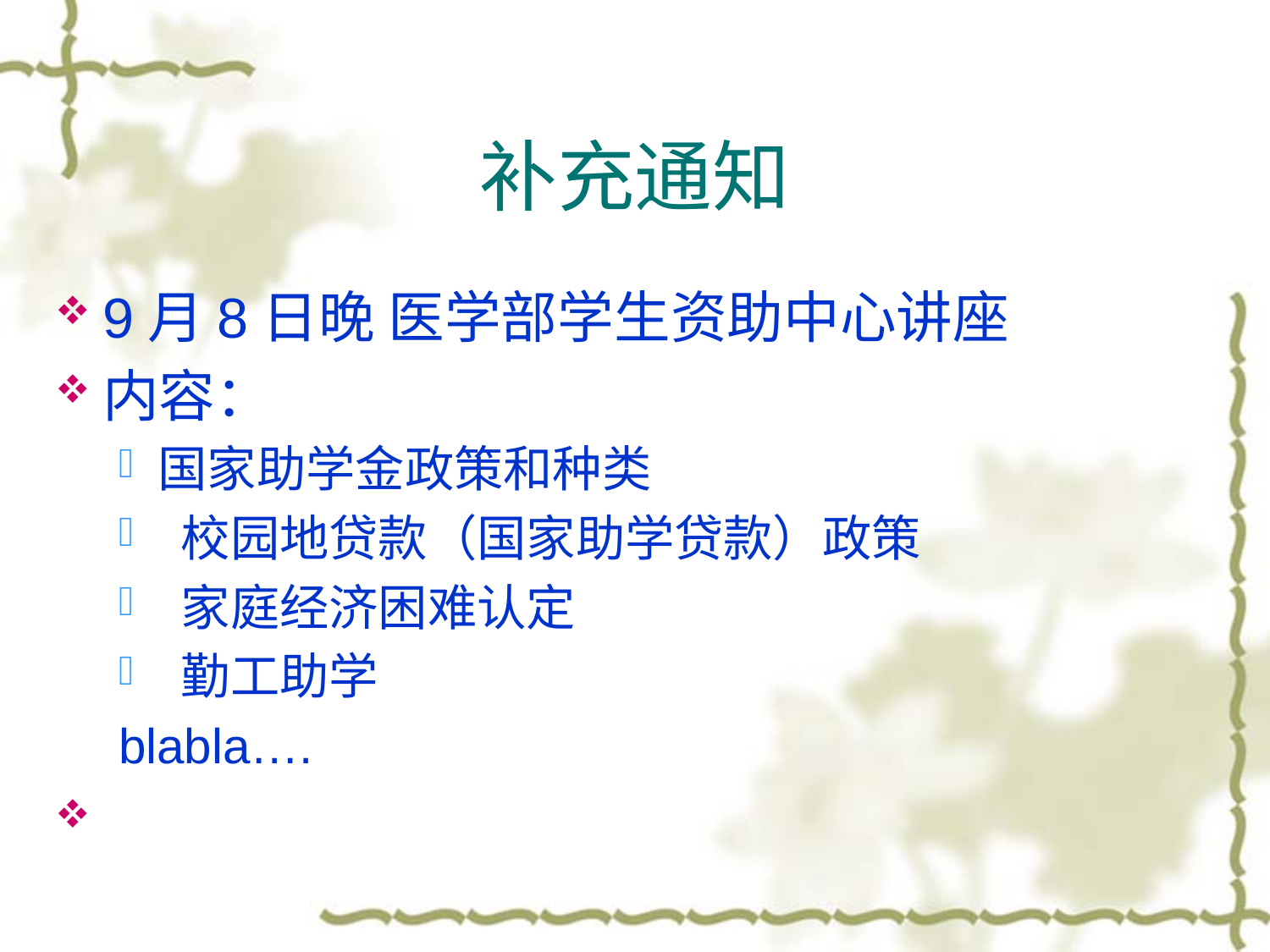

# 补充通知
9月8日晚 医学部学生资助中心讲座
内容：
国家助学金政策和种类
 校园地贷款（国家助学贷款）政策
 家庭经济困难认定
 勤工助学
blabla….